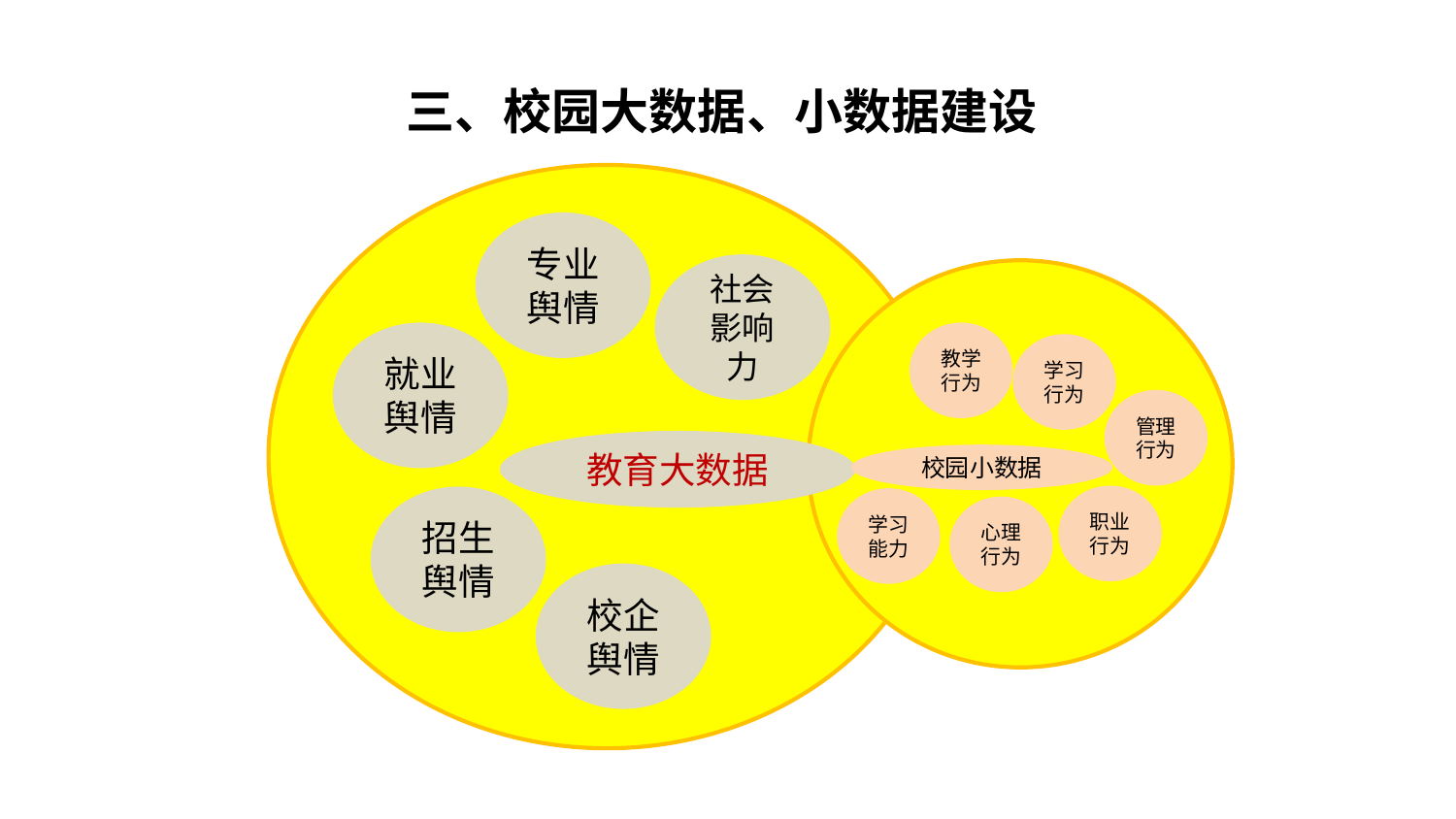

# 三、校园大数据、小数据建设

专业舆情
社会影响力

就业舆情
教学行为
学习行为
管理行为
教育大数据
校园小数据
职业行为
招生舆情
学习能力
心理行为
校企
舆情